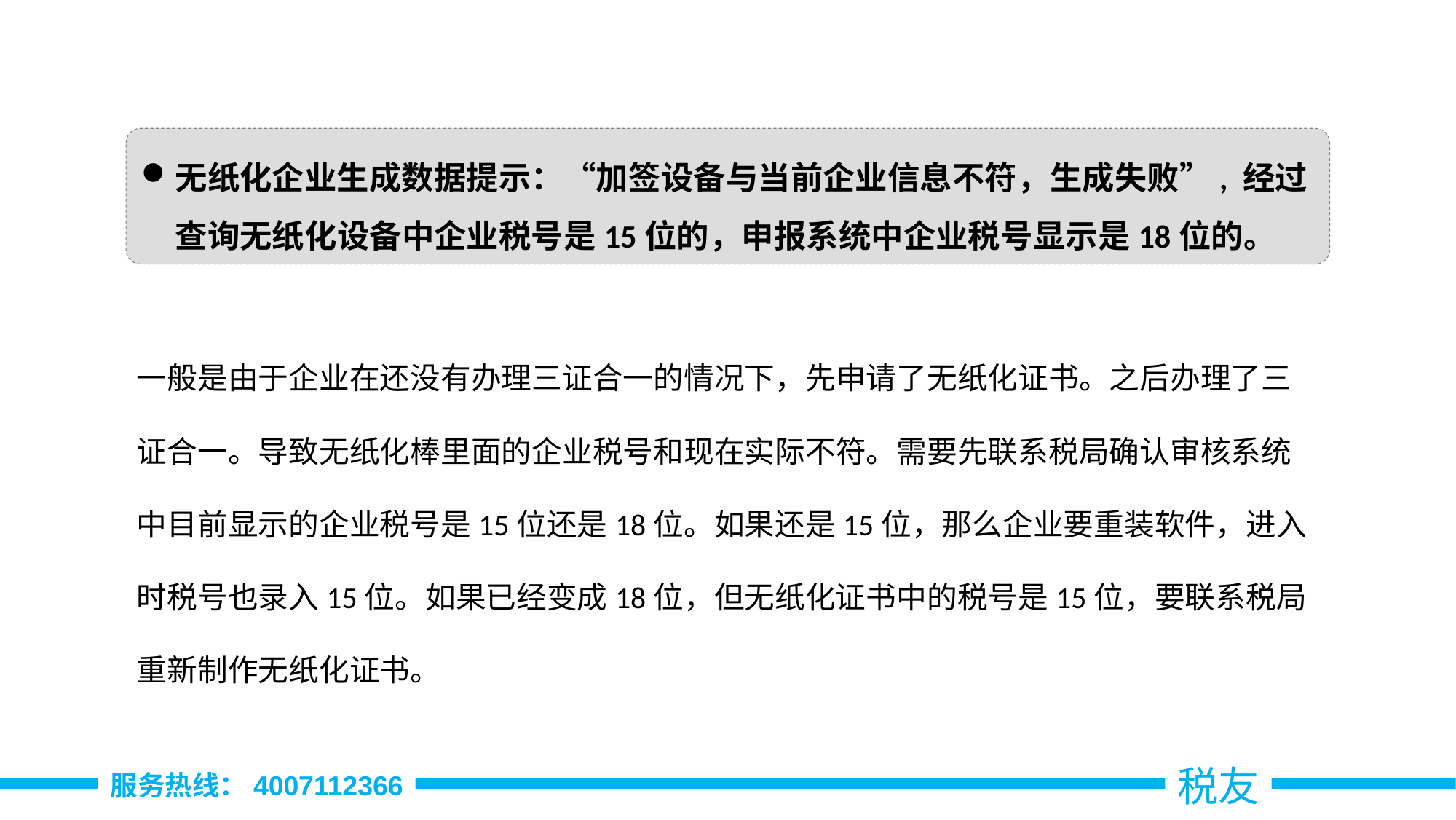

无纸化企业生成数据提示：“加签设备与当前企业信息不符，生成失败”, 经过查询无纸化设备中企业税号是15位的，申报系统中企业税号显示是18位的。
一般是由于企业在还没有办理三证合一的情况下，先申请了无纸化证书。之后办理了三证合一。导致无纸化棒里面的企业税号和现在实际不符。需要先联系税局确认审核系统中目前显示的企业税号是15位还是18位。如果还是15位，那么企业要重装软件，进入时税号也录入15位。如果已经变成18位，但无纸化证书中的税号是15位，要联系税局重新制作无纸化证书。